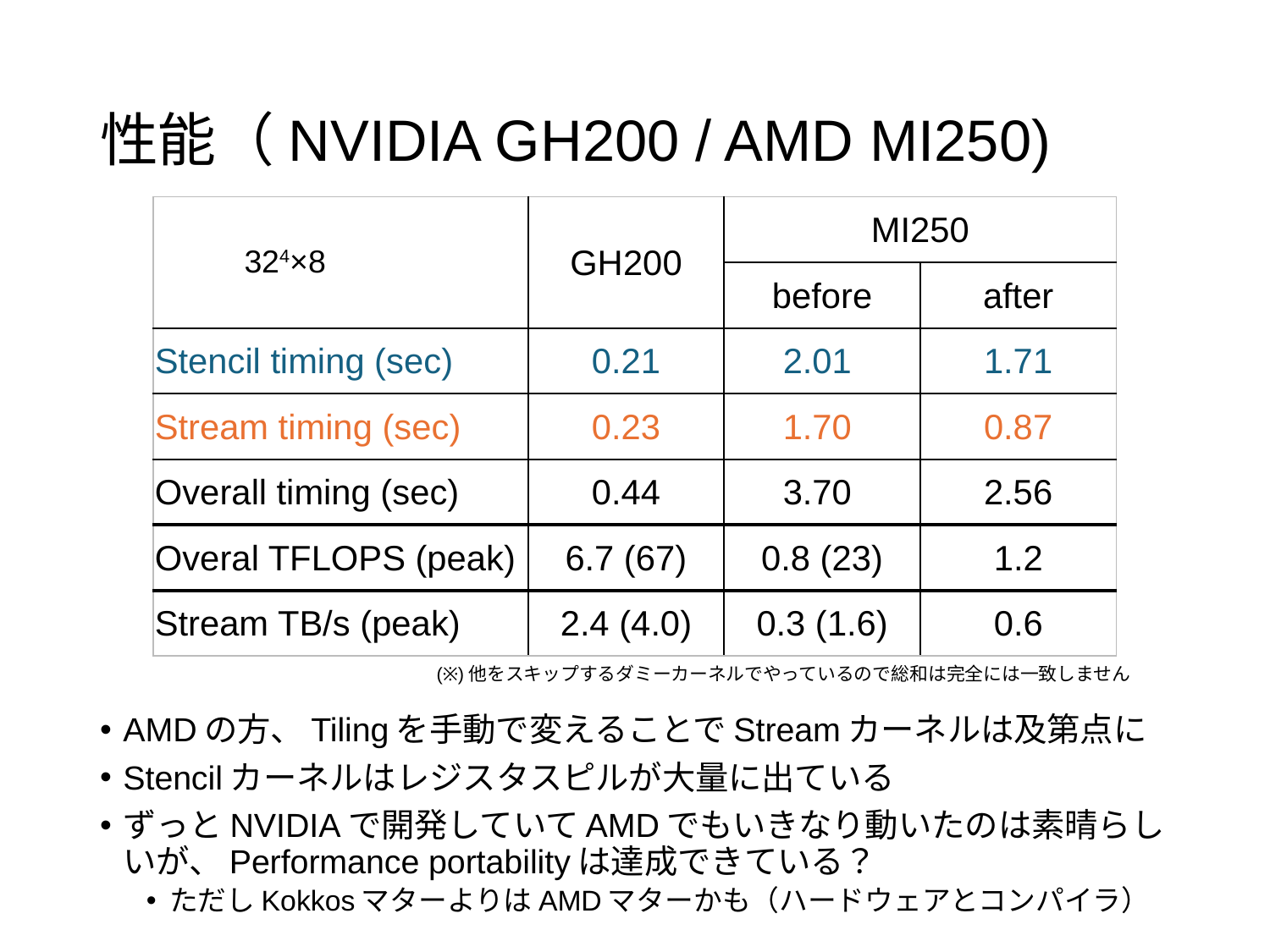

# 性能（NVIDIA GH200 / AMD MI250)
|  | GH200 | MI250 |  |
| --- | --- | --- | --- |
|  |  | before | after |
| Stencil timing (sec) | 0.21 | 2.01 | 1.71 |
| Stream timing (sec) | 0.23 | 1.70 | 0.87 |
| Overall timing (sec) | 0.44 | 3.70 | 2.56 |
| Overal TFLOPS (peak) | 6.7 (67) | 0.8 (23) | 1.2 |
| Stream TB/s (peak) | 2.4 (4.0) | 0.3 (1.6) | 0.6 |
324×8
(※)他をスキップするダミーカーネルでやっているので総和は完全には一致しません
AMDの方、Tilingを手動で変えることでStreamカーネルは及第点に
Stencilカーネルはレジスタスピルが大量に出ている
ずっとNVIDIAで開発していてAMDでもいきなり動いたのは素晴らしいが、Performance portabilityは達成できている？
ただしKokkosマターよりはAMDマターかも（ハードウェアとコンパイラ）